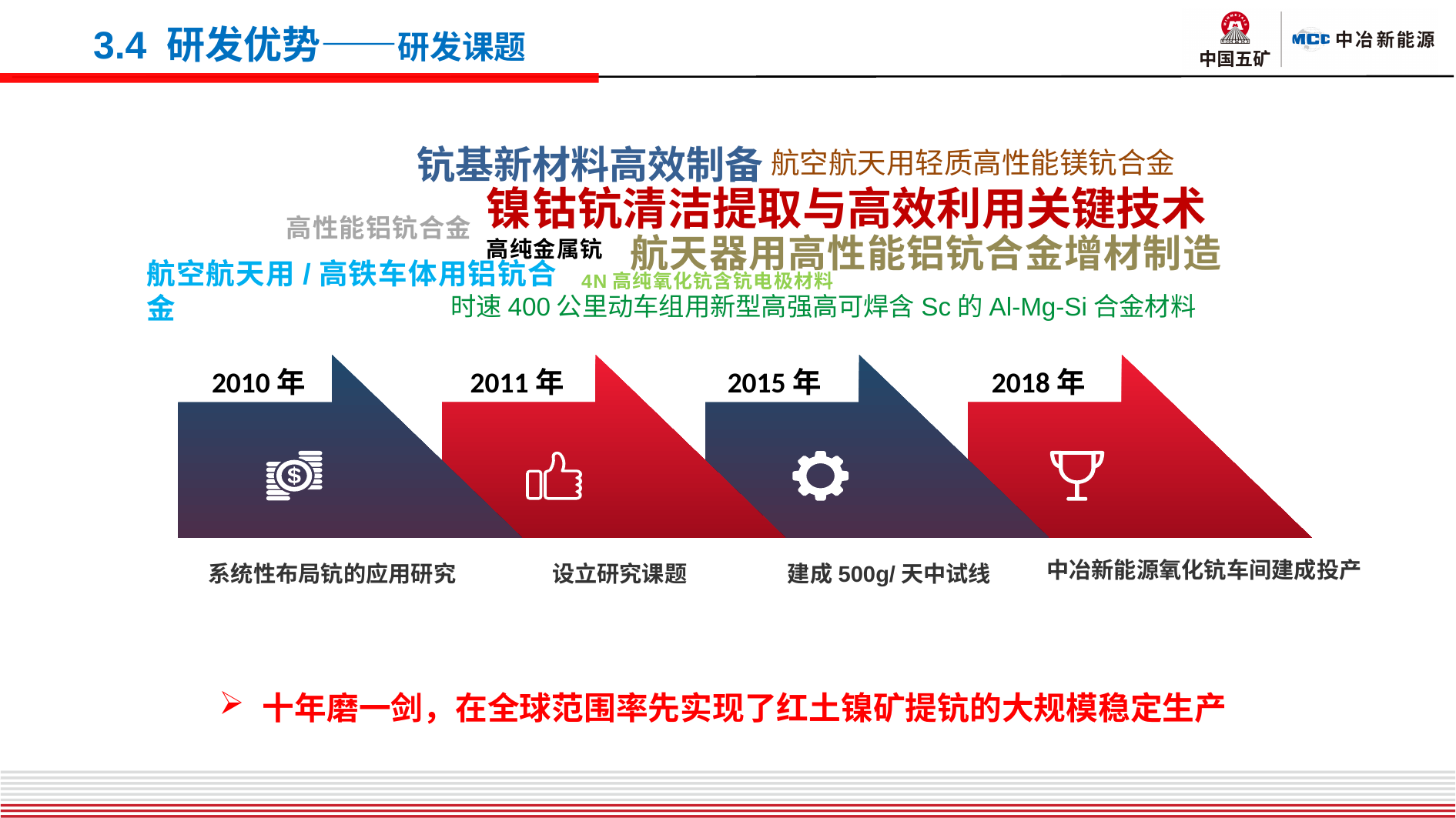

3.4 研发优势——研发课题
钪基新材料高效制备
航空航天用轻质高性能镁钪合金
镍钴钪清洁提取与高效利用关键技术
高性能铝钪合金
航天器用高性能铝钪合金增材制造
高纯金属钪
航空航天用/高铁车体用铝钪合金
4N高纯氧化钪含钪电极材料
时速400公里动车组用新型高强高可焊含Sc的Al-Mg-Si合金材料

2010年
2011年
2015年
2018年

中冶新能源氧化钪车间建成投产
设立研究课题
建成500g/天中试线
系统性布局钪的应用研究
十年磨一剑，在全球范围率先实现了红土镍矿提钪的大规模稳定生产